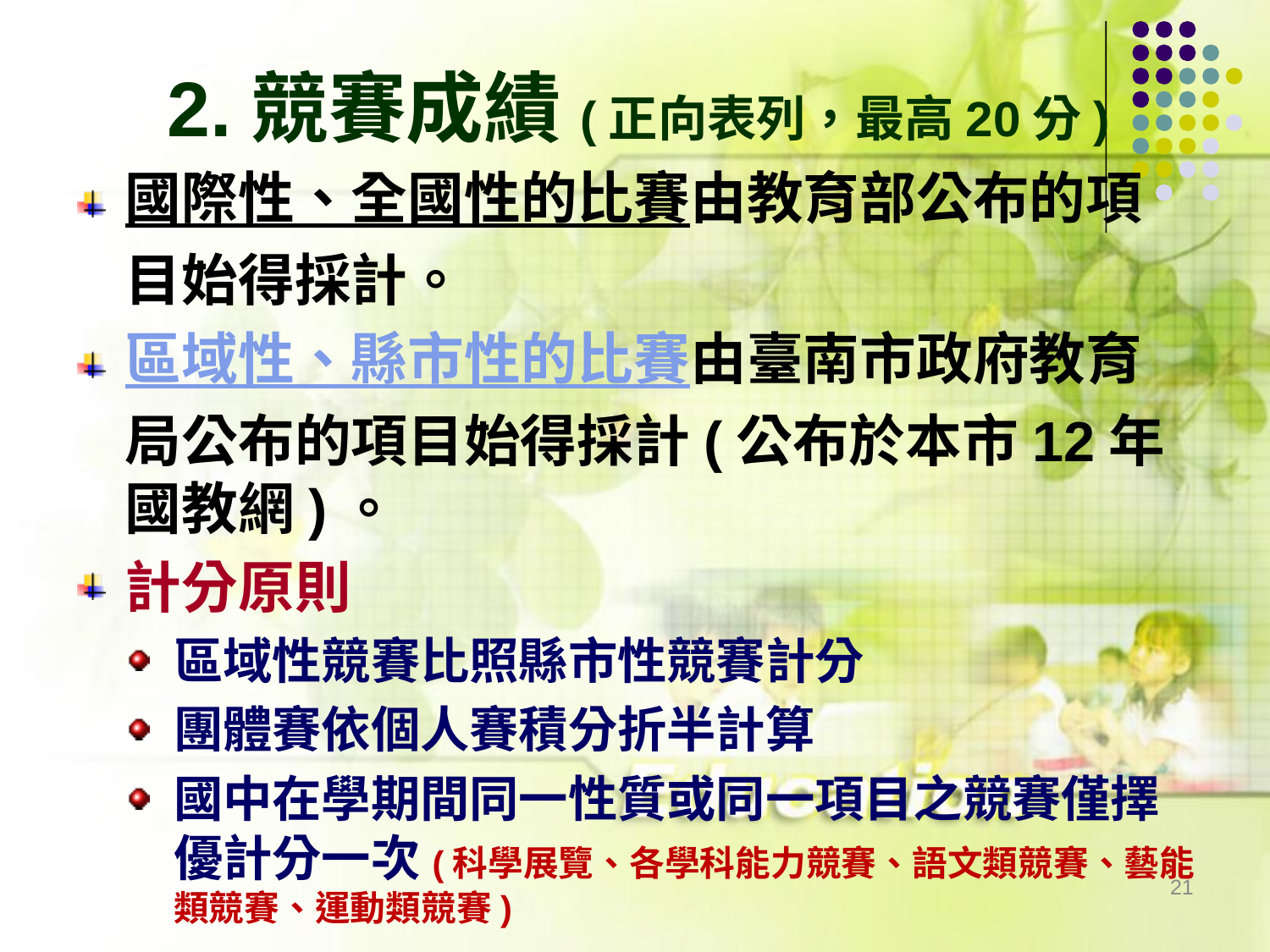

# 2.競賽成績(正向表列，最高20分)
國際性、全國性的比賽由教育部公布的項目始得採計。
區域性、縣市性的比賽由臺南市政府教育局公布的項目始得採計(公布於本市12年國教網)。
計分原則
區域性競賽比照縣市性競賽計分
團體賽依個人賽積分折半計算
國中在學期間同一性質或同一項目之競賽僅擇優計分一次(科學展覽、各學科能力競賽、語文類競賽、藝能類競賽、運動類競賽)
21